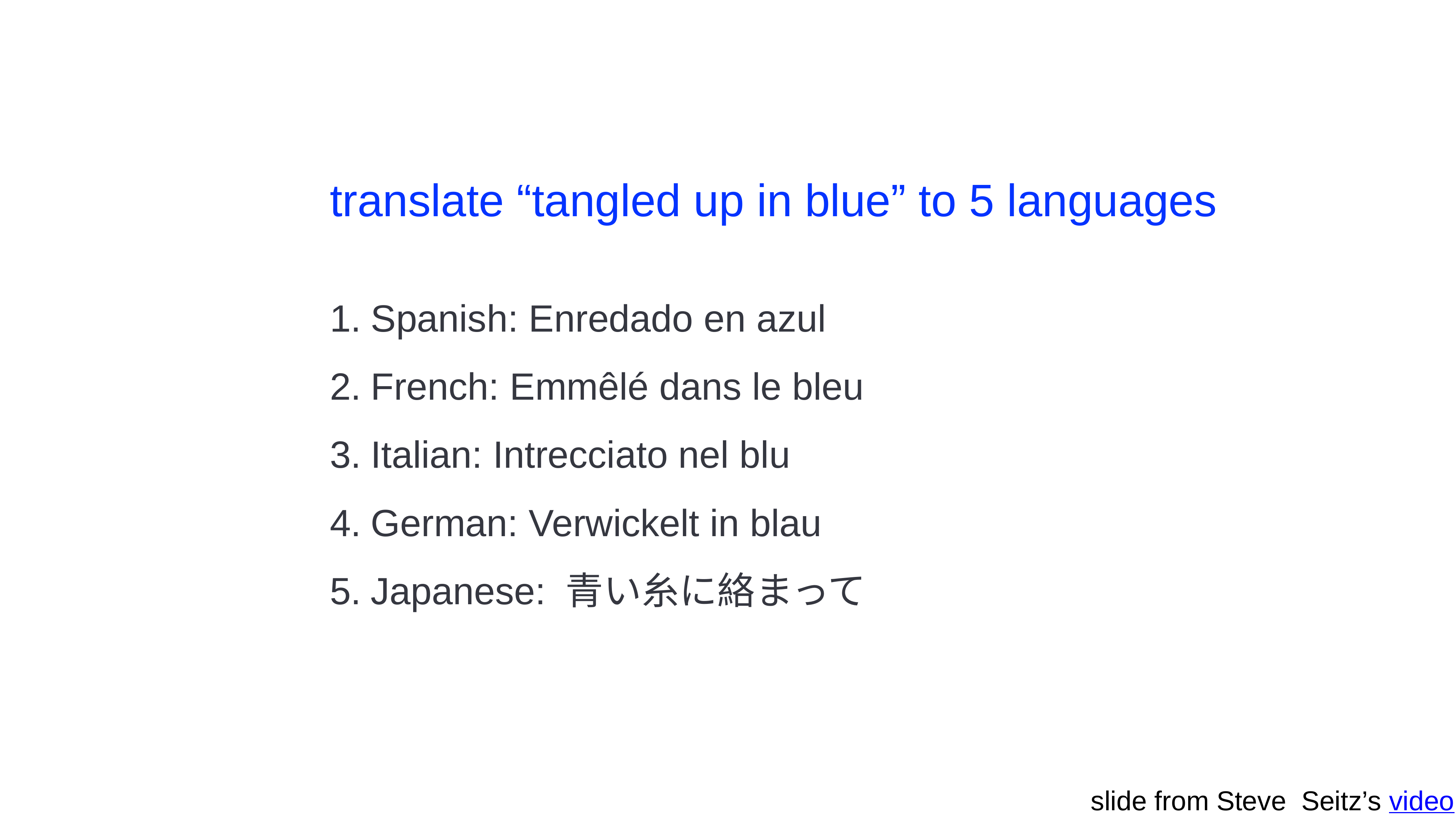

translate “tangled up in blue” to 5 languages

Spanish: Enredado en azul
French: Emmêlé dans le bleu
Italian: Intrecciato nel blu
German: Verwickelt in blau
Japanese: 青い糸に絡まって
slide from Steve  Seitz’s video